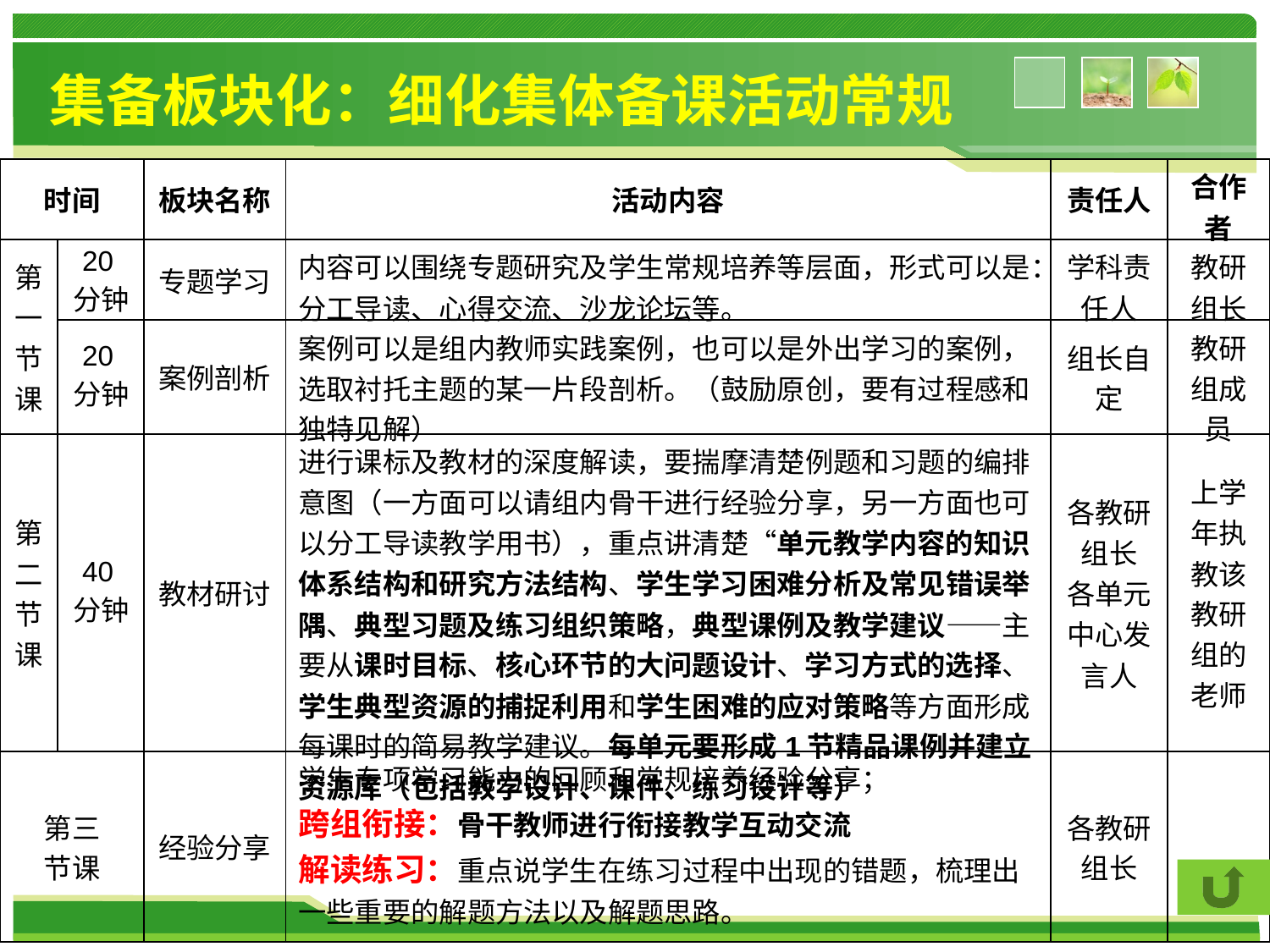

集备板块化：细化集体备课活动常规
| 时间 |  | 板块名称 | 活动内容 | 责任人 | 合作者 |
| --- | --- | --- | --- | --- | --- |
| 第一节课 | 20分钟 | 专题学习 | 内容可以围绕专题研究及学生常规培养等层面，形式可以是：分工导读、心得交流、沙龙论坛等。 | 学科责任人 | 教研组长 |
|  | 20分钟 | 案例剖析 | 案例可以是组内教师实践案例，也可以是外出学习的案例，选取衬托主题的某一片段剖析。（鼓励原创，要有过程感和独特见解） | 组长自定 | 教研组成员 |
| 第二节课 | 40分钟 | 教材研讨 | 进行课标及教材的深度解读，要揣摩清楚例题和习题的编排意图（一方面可以请组内骨干进行经验分享，另一方面也可以分工导读教学用书），重点讲清楚“单元教学内容的知识体系结构和研究方法结构、学生学习困难分析及常见错误举隅、典型习题及练习组织策略，典型课例及教学建议——主要从课时目标、核心环节的大问题设计、学习方式的选择、学生典型资源的捕捉利用和学生困难的应对策略等方面形成每课时的简易教学建议。每单元要形成1节精品课例并建立资源库（包括教学设计、课件、练习设计等） | 各教研组长 各单元中心发言人 | 上学年执教该教研组的老师 |
| 第三 节课 |  | 经验分享 | 学生专项学习能力的回顾和常规培养经验分享； 跨组衔接：骨干教师进行衔接教学互动交流 解读练习：重点说学生在练习过程中出现的错题，梳理出一些重要的解题方法以及解题思路。 | 各教研组长 |  |